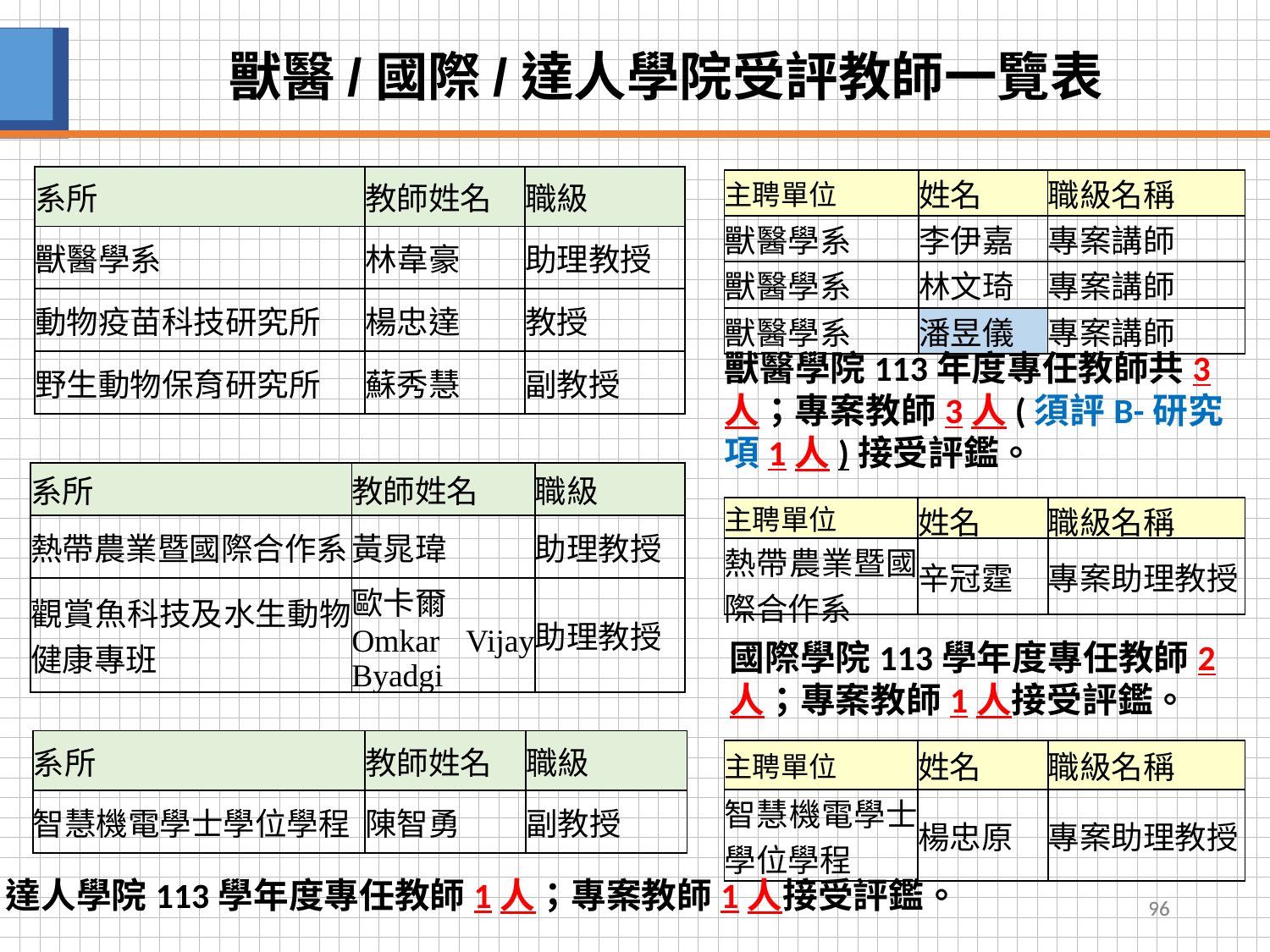

# 獸醫/國際/達人學院受評教師一覽表
| 系所 | 教師姓名 | 職級 |
| --- | --- | --- |
| 獸醫學系 | 林韋豪 | 助理教授 |
| 動物疫苗科技研究所 | 楊忠達 | 教授 |
| 野生動物保育研究所 | 蘇秀慧 | 副教授 |
| 主聘單位 | 姓名 | 職級名稱 |
| --- | --- | --- |
| 獸醫學系 | 李伊嘉 | 專案講師 |
| 獸醫學系 | 林文琦 | 專案講師 |
| 獸醫學系 | 潘昱儀 | 專案講師 |
獸醫學院113年度專任教師共3人；專案教師3人(須評B-研究項1人)接受評鑑。
| 系所 | 教師姓名 | 職級 |
| --- | --- | --- |
| 熱帶農業暨國際合作系 | 黃晁瑋 | 助理教授 |
| 觀賞魚科技及水生動物健康專班 | 歐卡爾 Omkar Vijay Byadgi | 助理教授 |
| 主聘單位 | 姓名 | 職級名稱 |
| --- | --- | --- |
| 熱帶農業暨國際合作系 | 辛冠霆 | 專案助理教授 |
國際學院113學年度專任教師2人；專案教師1人接受評鑑。
| 系所 | 教師姓名 | 職級 |
| --- | --- | --- |
| 智慧機電學士學位學程 | 陳智勇 | 副教授 |
| 主聘單位 | 姓名 | 職級名稱 |
| --- | --- | --- |
| 智慧機電學士學位學程 | 楊忠原 | 專案助理教授 |
達人學院113學年度專任教師1人；專案教師1人接受評鑑。
96